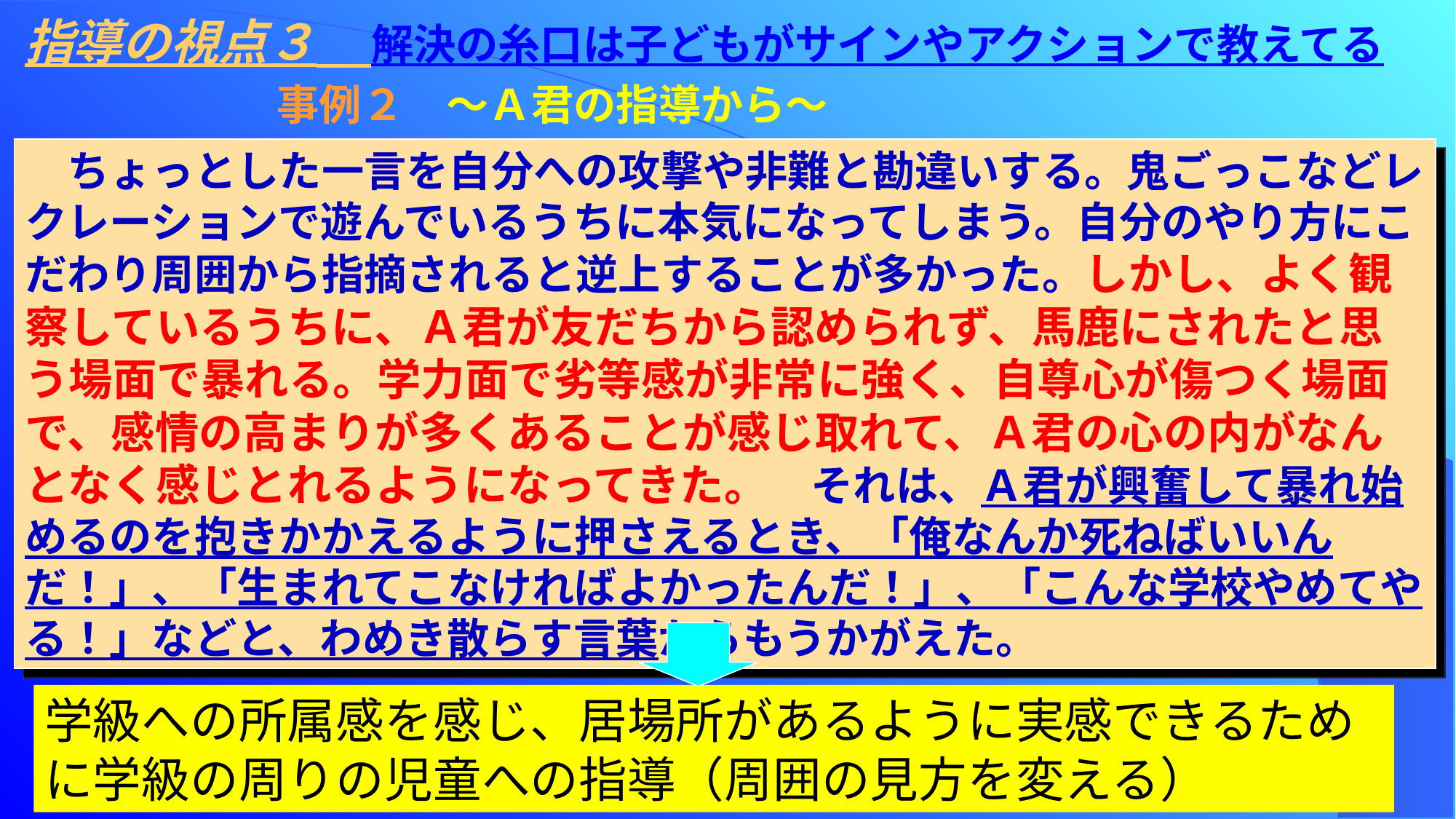

指導の視点３　解決の糸口は子どもがサインやアクションで教えてる
事例２　～Ａ君の指導から～
　ちょっとした一言を自分への攻撃や非難と勘違いする。鬼ごっこなどレクレーションで遊んでいるうちに本気になってしまう。自分のやり方にこだわり周囲から指摘されると逆上することが多かった。しかし、よく観察しているうちに、Ａ君が友だちから認められず、馬鹿にされたと思う場面で暴れる。学力面で劣等感が非常に強く、自尊心が傷つく場面で、感情の高まりが多くあることが感じ取れて、Ａ君の心の内がなんとなく感じとれるようになってきた。　それは、Ａ君が興奮して暴れ始めるのを抱きかかえるように押さえるとき、「俺なんか死ねばいいんだ！」、「生まれてこなければよかったんだ！」、「こんな学校やめてやる！」などと、わめき散らす言葉からもうかがえた。

学級への所属感を感じ、居場所があるように実感できるために学級の周りの児童への指導（周囲の見方を変える）